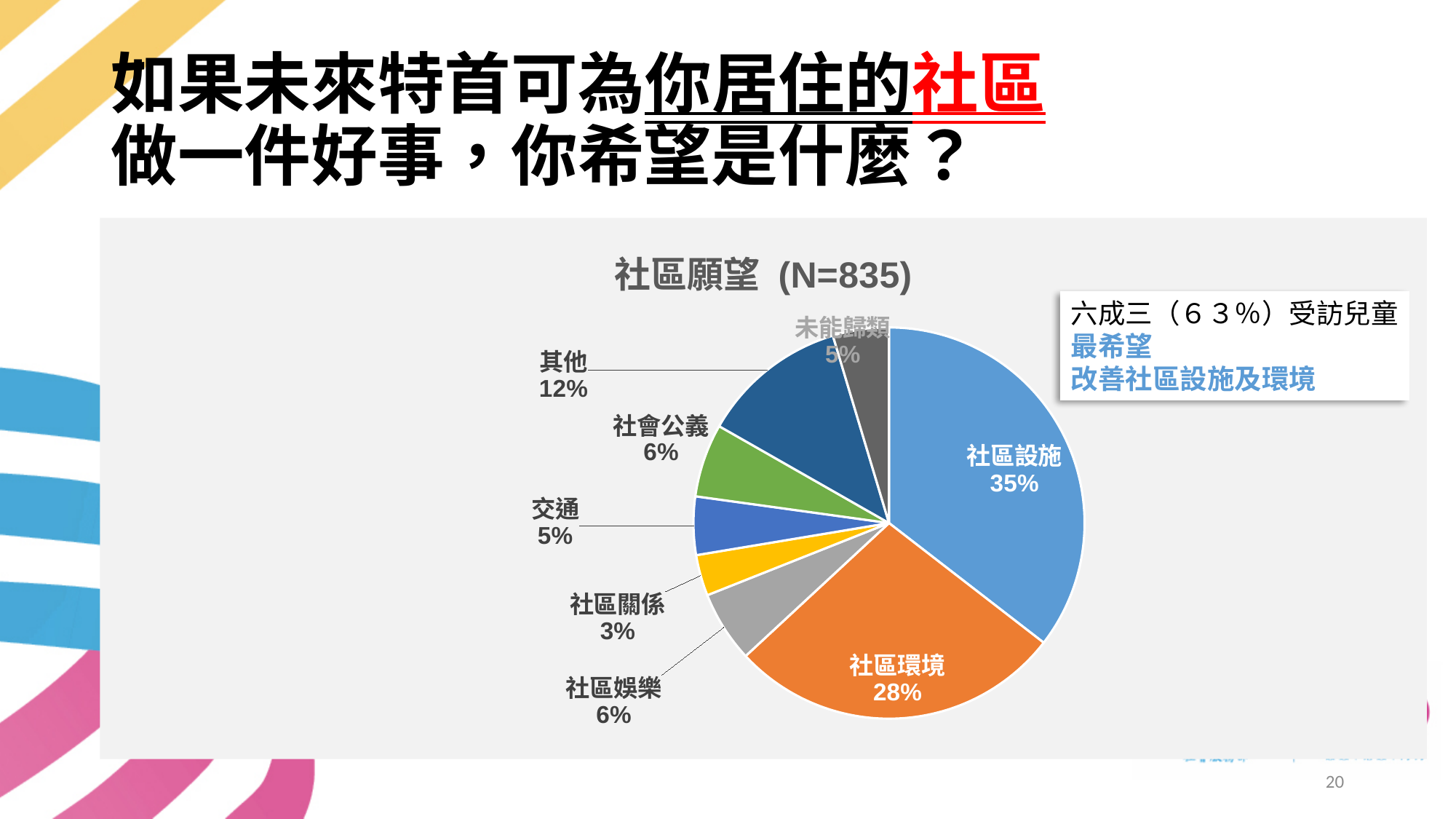

# 如果未來特首可為你居住的社區 做一件好事，你希望是什麼？

### Chart: 社區願望 (N=835)

| Category |  |  |
|---|---|---|
| 社區設施 | 199.0 | 105.0 |
| 社區環境 | 155.0 | 52.0 |
| 社區娛樂 | 33.0 | 14.0 |
| 社區關係 | 19.0 | 10.0 |
| 交通 | 27.0 | 30.0 |
| 社會公義 | 34.0 | 20.0 |
| 其他 | 68.0 | 28.0 |
| 不用改變 | 0.0 | 3.0 |
| 未能歸類 | 26.0 | 12.0 |
六成三（６３％）受訪兒童
最希望
改善社區設施及環境
20